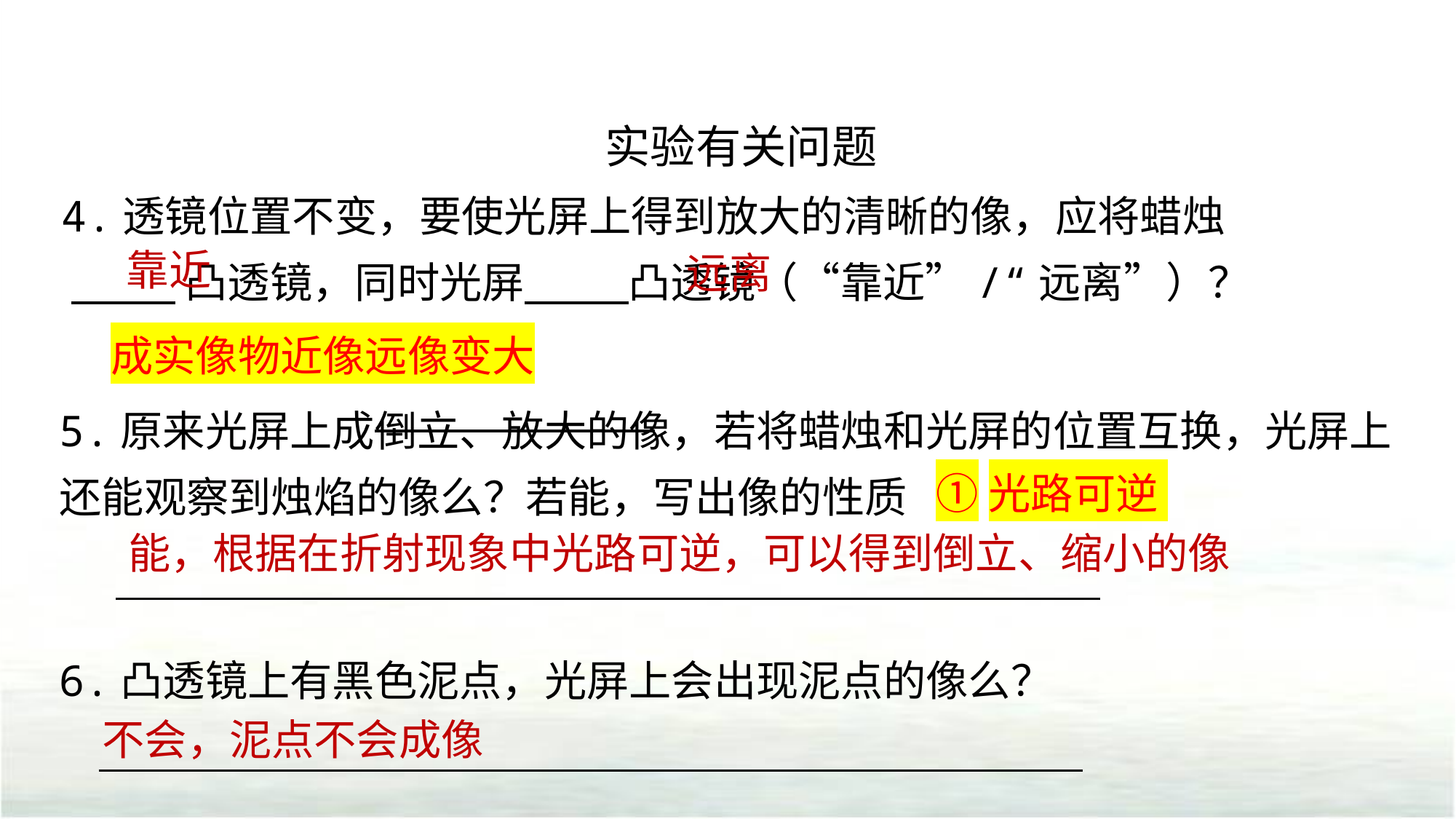

实验有关问题
4.透镜位置不变，要使光屏上得到放大的清晰的像，应将蜡烛
            凸透镜，同时光屏           凸透镜（“靠近”/“远离”）？
靠近
远离
成实像物近像远像变大

5.原来光屏上成倒立、放大的像，若将蜡烛和光屏的位置互换，光屏上还能观察到烛焰的像么？若能，写出像的性质
①光路可逆
能，根据在折射现象中光路可逆，可以得到倒立、缩小的像
6.凸透镜上有黑色泥点，光屏上会出现泥点的像么？
不会，泥点不会成像